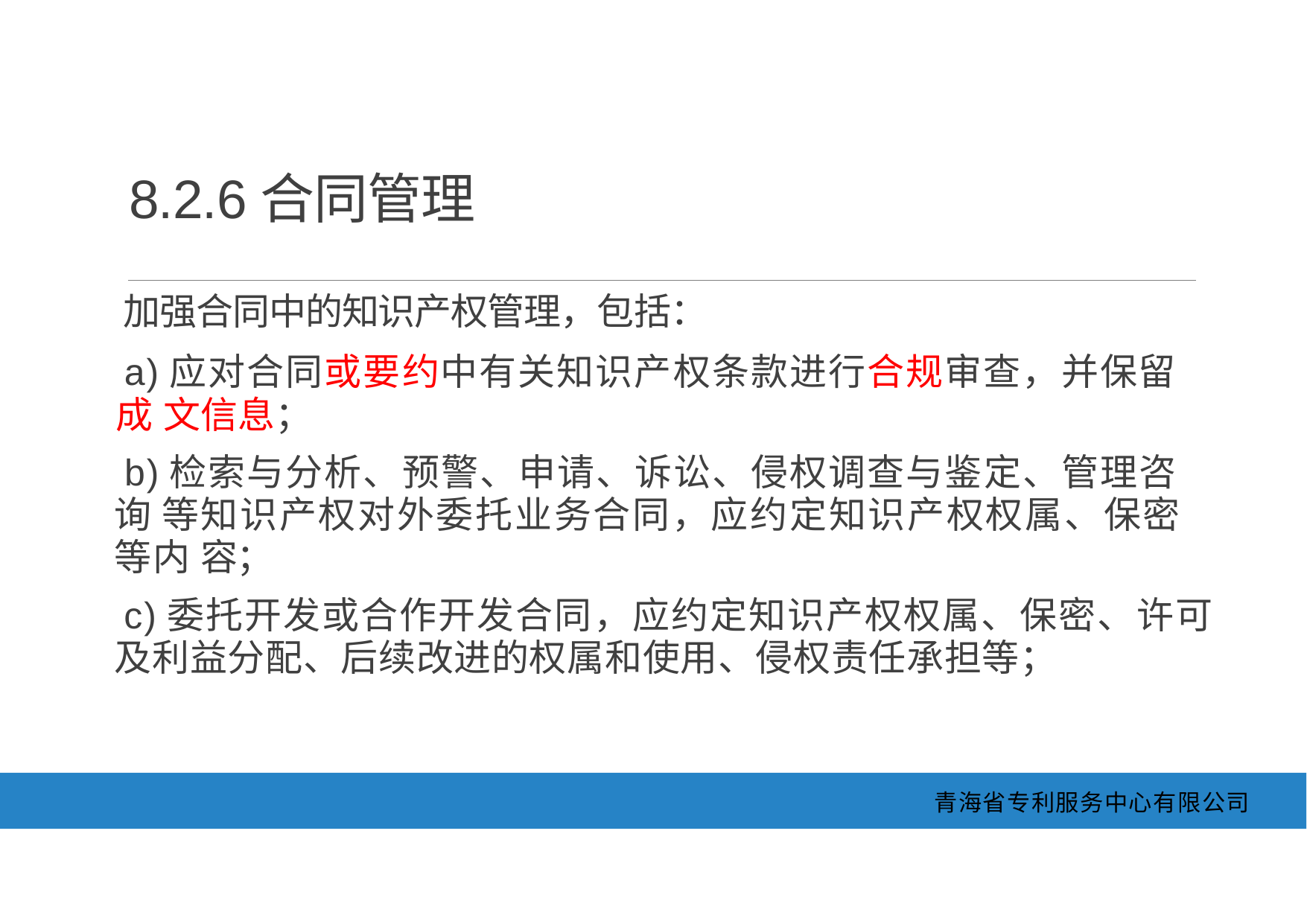

8.2.6合同管理

加强合同中的知识产权管理，包括：
a)应对合同或要约中有关知识产权条款进行合规审查，并保留成 文信息；
b)检索与分析、预警、申请、诉讼、侵权调查与鉴定、管理咨询 等知识产权对外委托业务合同，应约定知识产权权属、保密等内 容；

c)委托开发或合作开发合同，应约定知识产权权属、保密、许可 及利益分配、后续改进的权属和使用、侵权责任承担等；

青海省专利服务中心有限公司